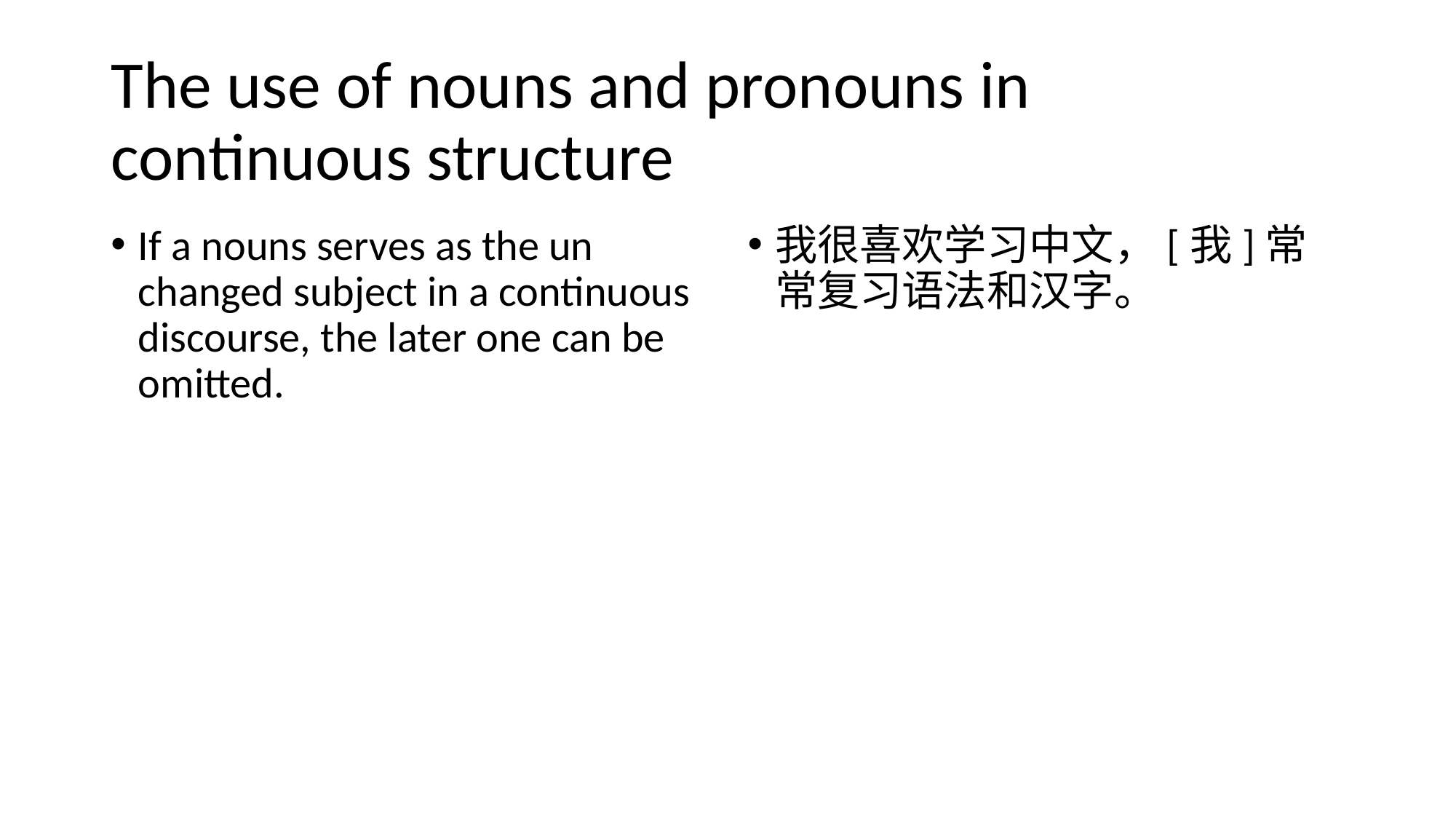

# The use of nouns and pronouns in continuous structure
If a nouns serves as the un changed subject in a continuous discourse, the later one can be omitted.
我很喜欢学习中文，[我]常常复习语法和汉字。